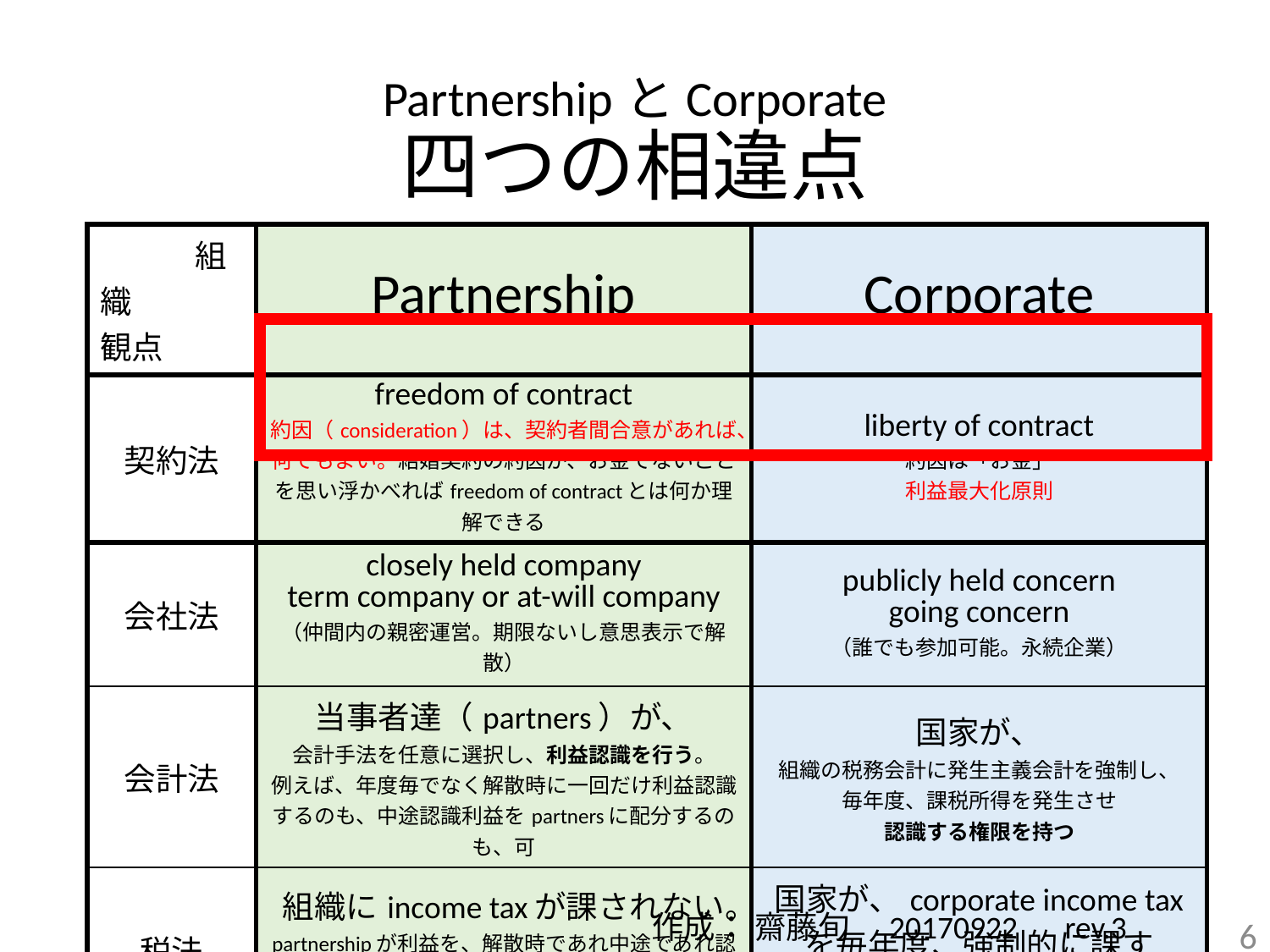

# PartnershipとCorporate 四つの相違点
| 組織 観点 | Partnership | Corporate |
| --- | --- | --- |
| 契約法 | freedom of contract 約因（consideration）は、契約者間合意があれば、何でもよい。結婚契約の約因が、お金でないことを思い浮かべればfreedom of contractとは何か理解できる | liberty of contract 約因は「お金」 利益最大化原則 |
| 会社法 | closely held company term company or at-will company （仲間内の親密運営。期限ないし意思表示で解散） | publicly held concern going concern （誰でも参加可能。永続企業） |
| 会計法 | 当事者達（partners）が、 会計手法を任意に選択し、利益認識を行う。 例えば、年度毎でなく解散時に一回だけ利益認識するのも、中途認識利益をpartnersに配分するのも、可 | 国家が、 組織の税務会計に発生主義会計を強制し、 毎年度、課税所得を発生させ 認識する権限を持つ |
| 税法 income tax | 組織にincome taxが課されない。 partnershipが利益を、解散時であれ中途であれ認識し、partnersにその配分をパススルーすると、該partnersの個々の所得にincome taxが課税される。 | 国家が、corporate income tax を毎年度、強制的に課す （日本ではcorporate income taxを法人税といいindividual income taxを単に所得税という。） |

作成： 齋藤旬　20170922　rev.3
6
 Balance sheet        Profit and loss
貸借対照表 損益計算書
同業でも法人税(corporate income tax)が
課されるものと課されないものが出てくる。
不公平（unfair）ではないか？